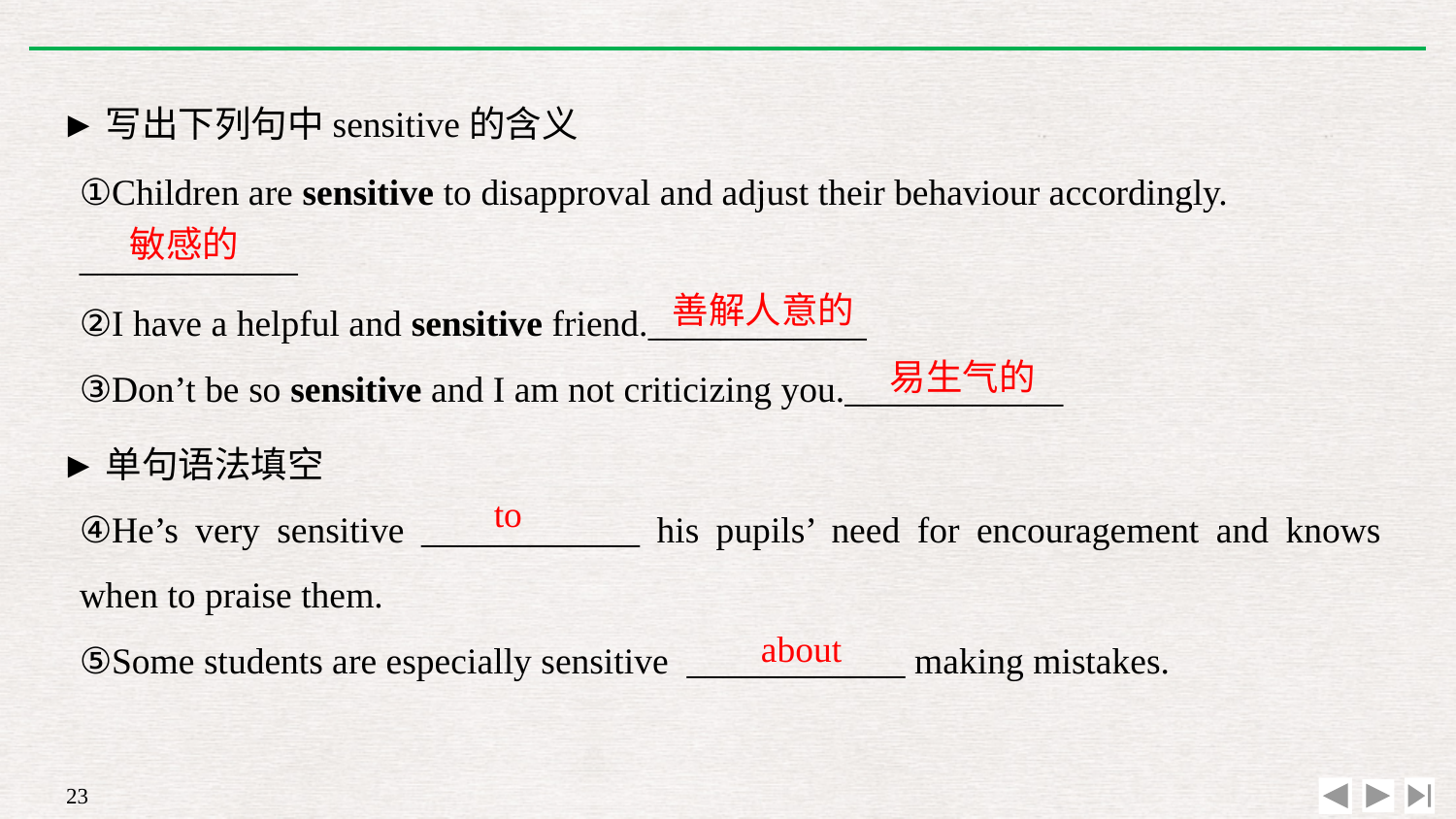

►写出下列句中sensitive的含义
①Children are sensitive to disapproval and adjust their behaviour accordingly.
____________
②I have a helpful and sensitive friend.____________
③Don’t be so sensitive and I am not criticizing you.____________
敏感的
善解人意的
易生气的
►单句语法填空
④He’s very sensitive ____________ his pupils’ need for encouragement and knows when to praise them.
⑤Some students are especially sensitive  ____________ making mistakes.
to
about